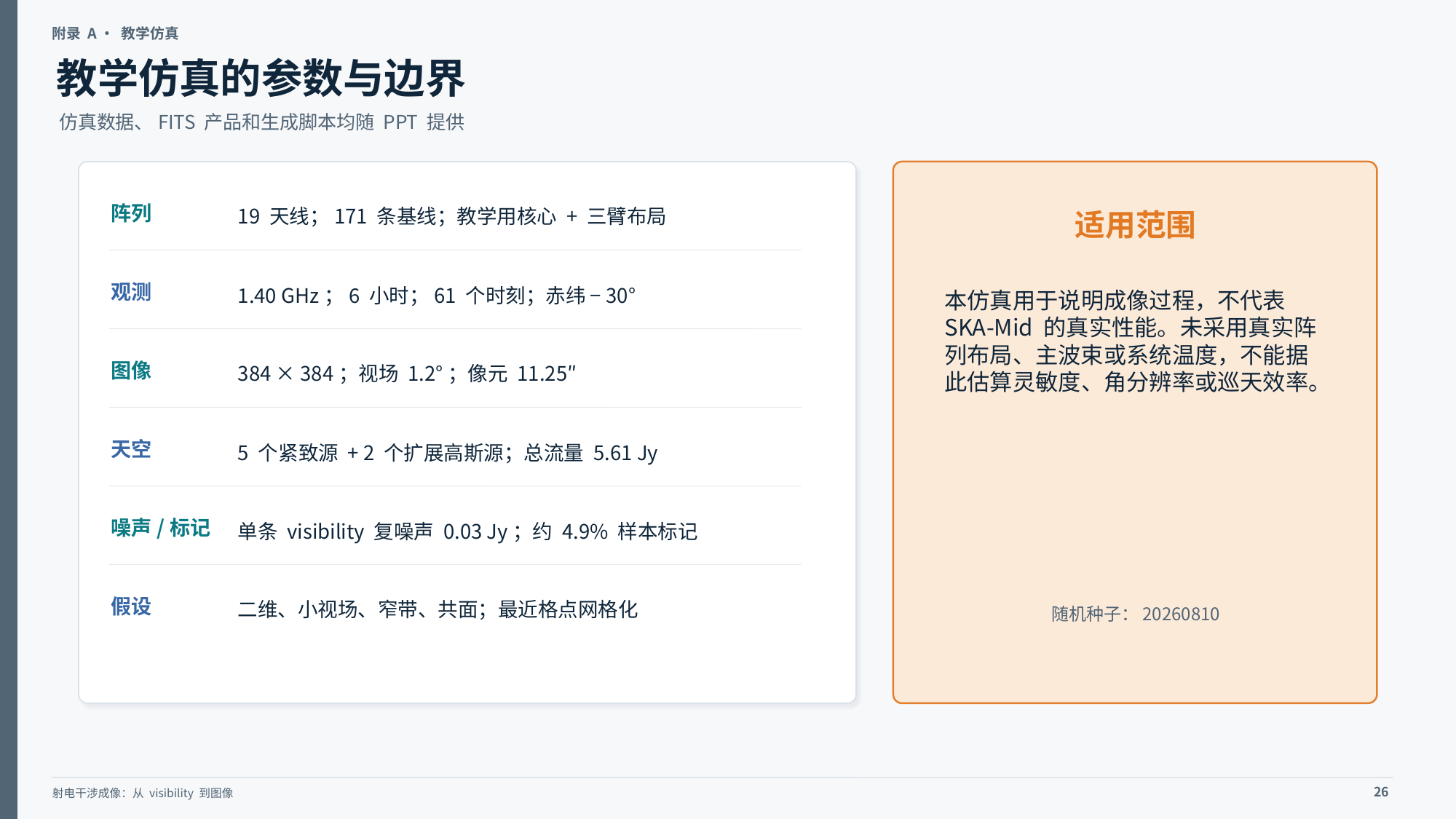

附录 A · 教学仿真
教学仿真的参数与边界
仿真数据、FITS 产品和生成脚本均随 PPT 提供

阵列
19 天线；171 条基线；教学用核心 + 三臂布局
适用范围

观测
1.40 GHz；6 小时；61 个时刻；赤纬 −30°
本仿真用于说明成像过程，不代表 SKA-Mid 的真实性能。未采用真实阵列布局、主波束或系统温度，不能据此估算灵敏度、角分辨率或巡天效率。

图像
384 × 384；视场 1.2°；像元 11.25″

天空
5 个紧致源 + 2 个扩展高斯源；总流量 5.61 Jy

噪声/标记
单条 visibility 复噪声 0.03 Jy；约 4.9% 样本标记

假设
二维、小视场、窄带、共面；最近格点网格化
随机种子：20260810

26
射电干涉成像：从 visibility 到图像